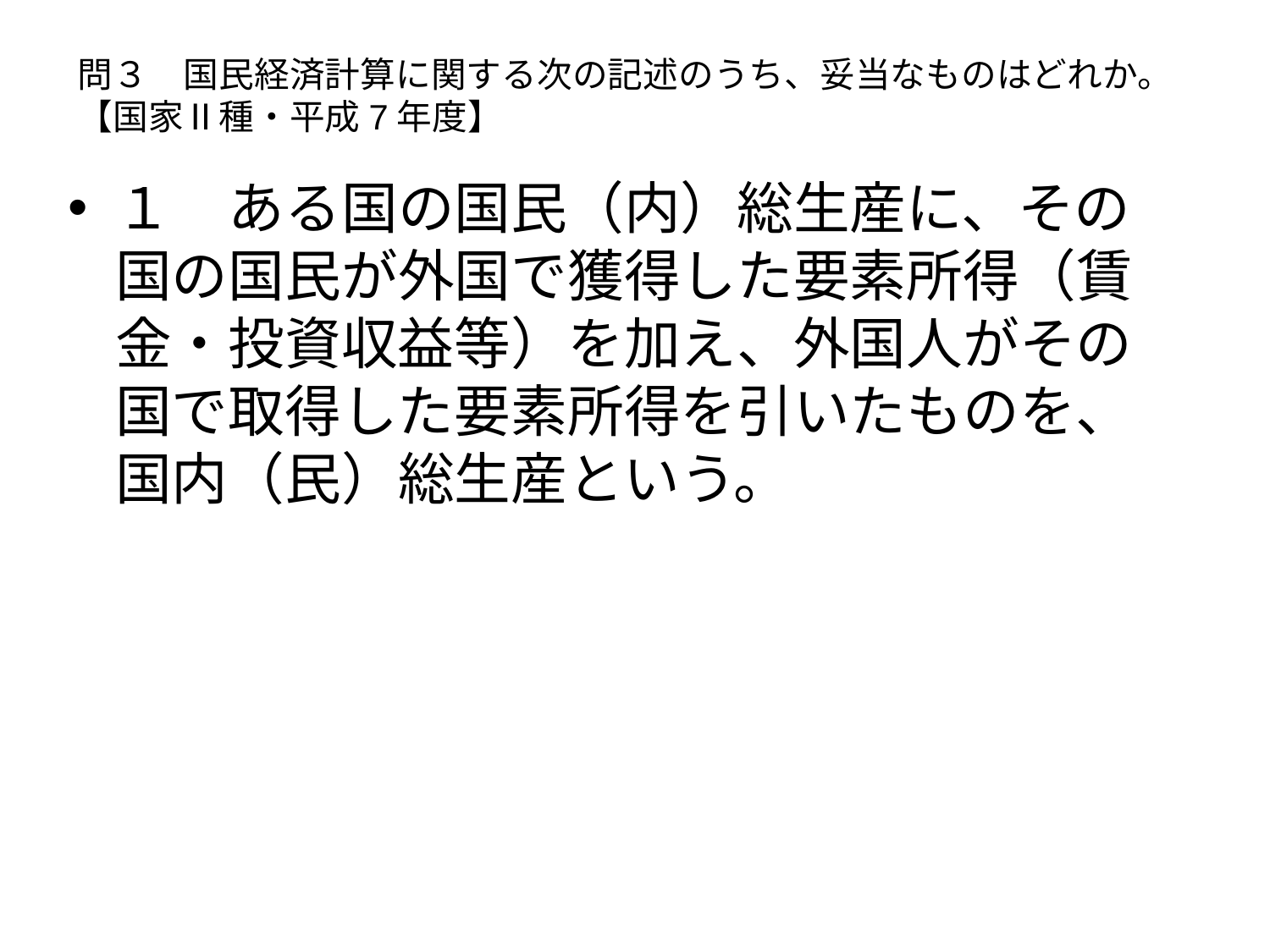

# 問３　国民経済計算に関する次の記述のうち、妥当なものはどれか。【国家Ⅱ種・平成7年度】
１　ある国の国民（内）総生産に、その国の国民が外国で獲得した要素所得（賃金・投資収益等）を加え、外国人がその国で取得した要素所得を引いたものを、国内（民）総生産という。